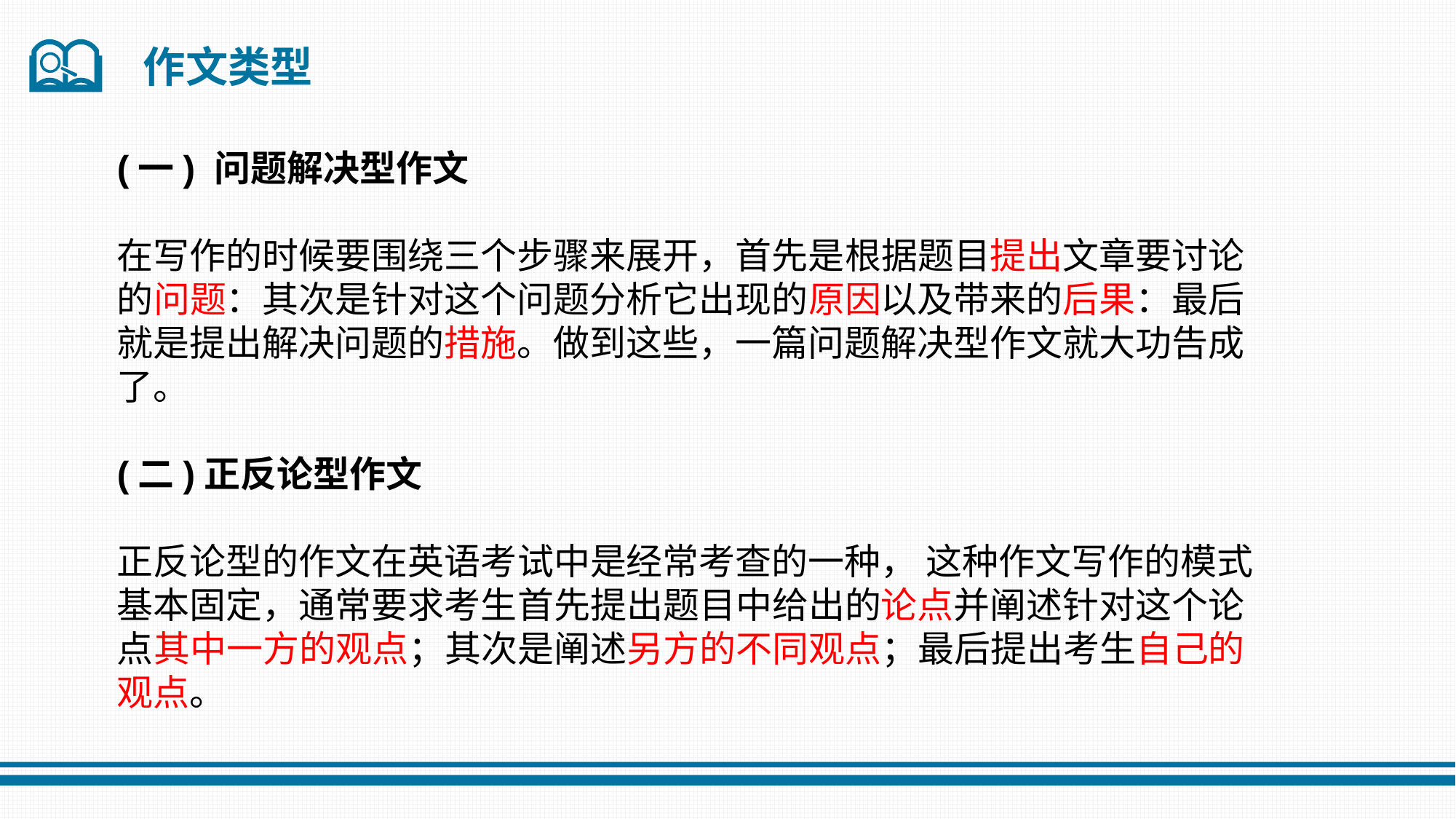

作文类型
(一) 问题解决型作文

在写作的时候要围绕三个步骤来展开，首先是根据题目提出文章要讨论的问题：其次是针对这个问题分析它出现的原因以及带来的后果：最后就是提出解决问题的措施。做到这些，一篇问题解决型作文就大功告成了。

(二)正反论型作文

正反论型的作文在英语考试中是经常考查的一种， 这种作文写作的模式基本固定，通常要求考生首先提出题目中给出的论点并阐述针对这个论点其中一方的观点；其次是阐述另方的不同观点；最后提出考生自己的观点。